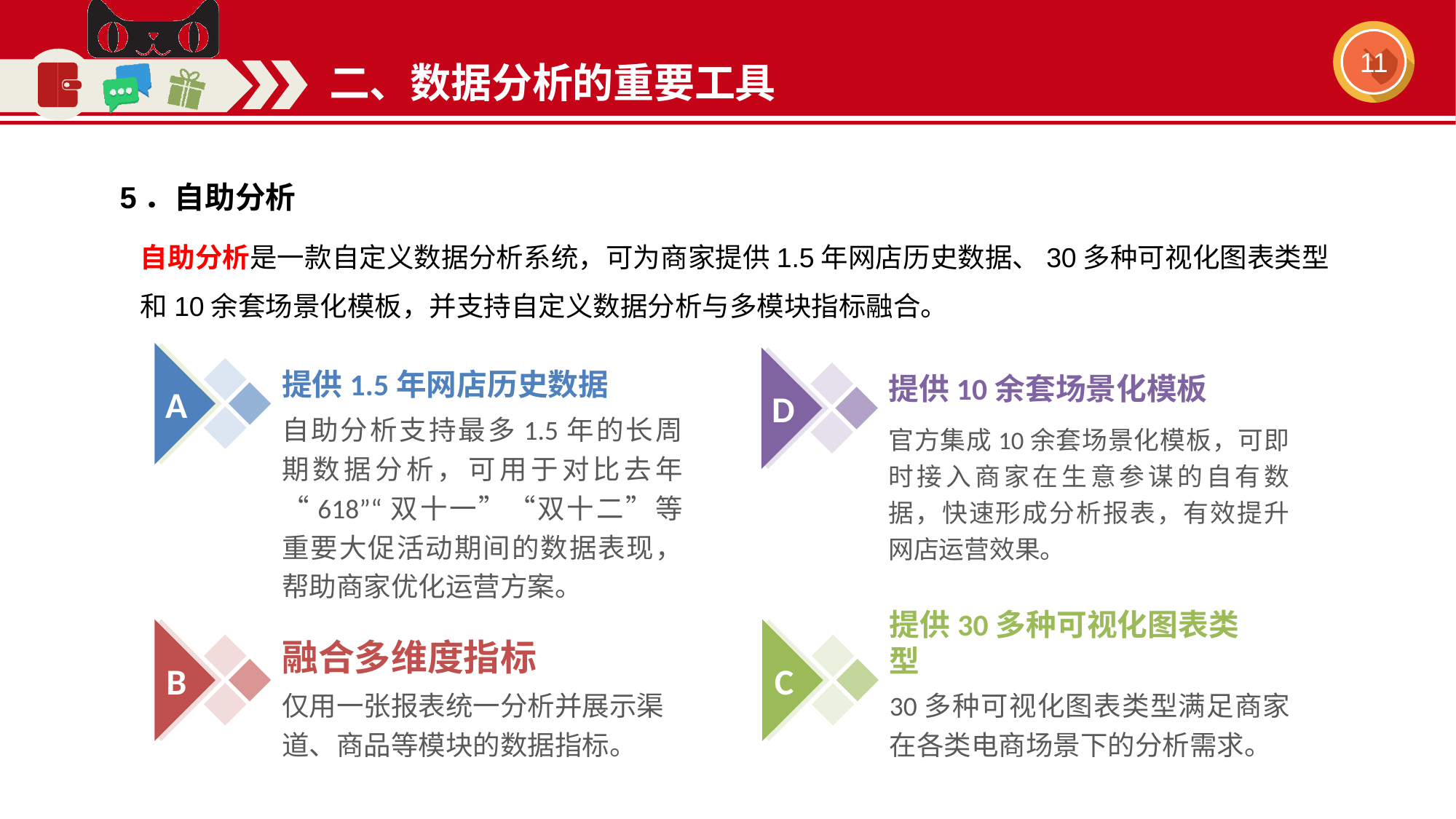

二、数据分析的重要工具
5．自助分析
自助分析是一款自定义数据分析系统，可为商家提供1.5年网店历史数据、30多种可视化图表类型和10余套场景化模板，并支持自定义数据分析与多模块指标融合。
提供1.5年网店历史数据
提供10余套场景化模板
A

D

自助分析支持最多1.5年的长周期数据分析，可用于对比去年“618”“双十一”“双十二”等重要大促活动期间的数据表现，帮助商家优化运营方案。

官方集成10余套场景化模板，可即时接入商家在生意参谋的自有数据，快速形成分析报表，有效提升网店运营效果。
提供30多种可视化图表类型
融合多维度指标
B

C

仅用一张报表统一分析并展示渠道、商品等模块的数据指标。
30多种可视化图表类型满足商家在各类电商场景下的分析需求。